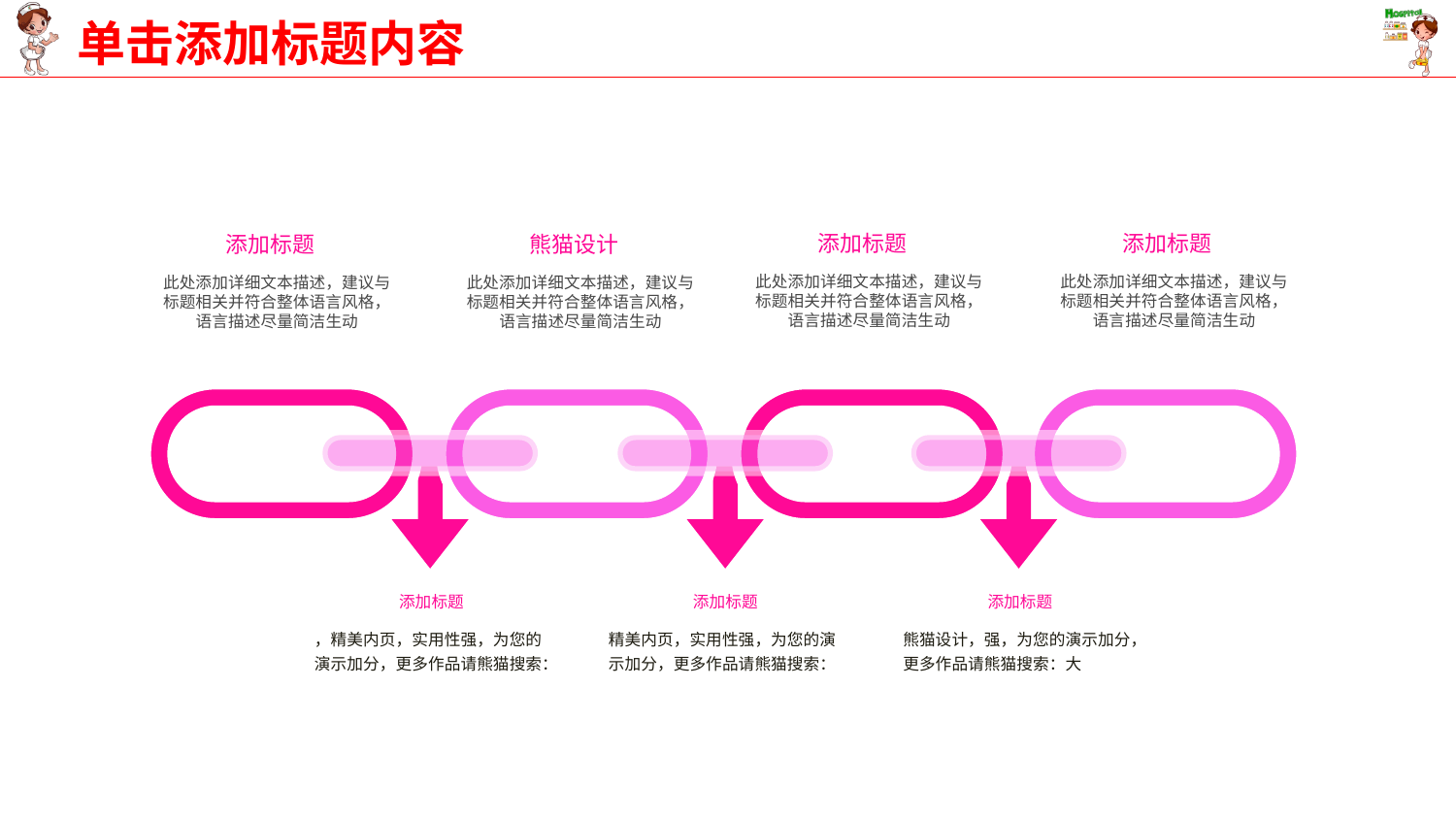

单击添加标题内容
添加标题
添加标题
添加标题
熊猫设计
此处添加详细文本描述，建议与标题相关并符合整体语言风格，语言描述尽量简洁生动
此处添加详细文本描述，建议与标题相关并符合整体语言风格，语言描述尽量简洁生动
此处添加详细文本描述，建议与标题相关并符合整体语言风格，语言描述尽量简洁生动
此处添加详细文本描述，建议与标题相关并符合整体语言风格，语言描述尽量简洁生动

添加标题
添加标题
添加标题
，精美内页，实用性强，为您的演示加分，更多作品请熊猫搜索：
精美内页，实用性强，为您的演示加分，更多作品请熊猫搜索：
熊猫设计，强，为您的演示加分，更多作品请熊猫搜索：大